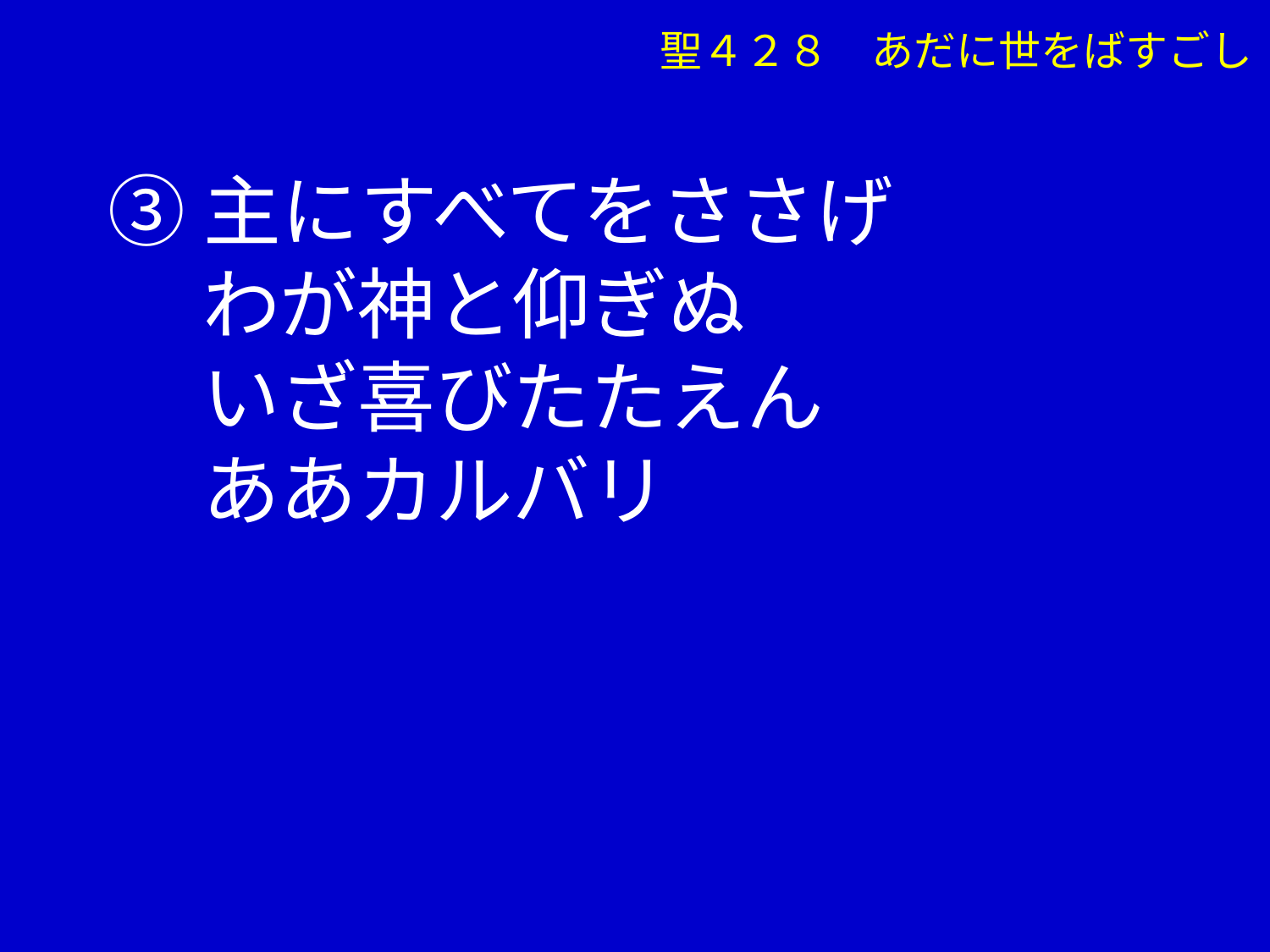

聖４２８　あだに世をばすごし
③主にすべてをささげ
　 わが神と仰ぎぬ
　 いざ喜びたたえん
　 ああカルバリ